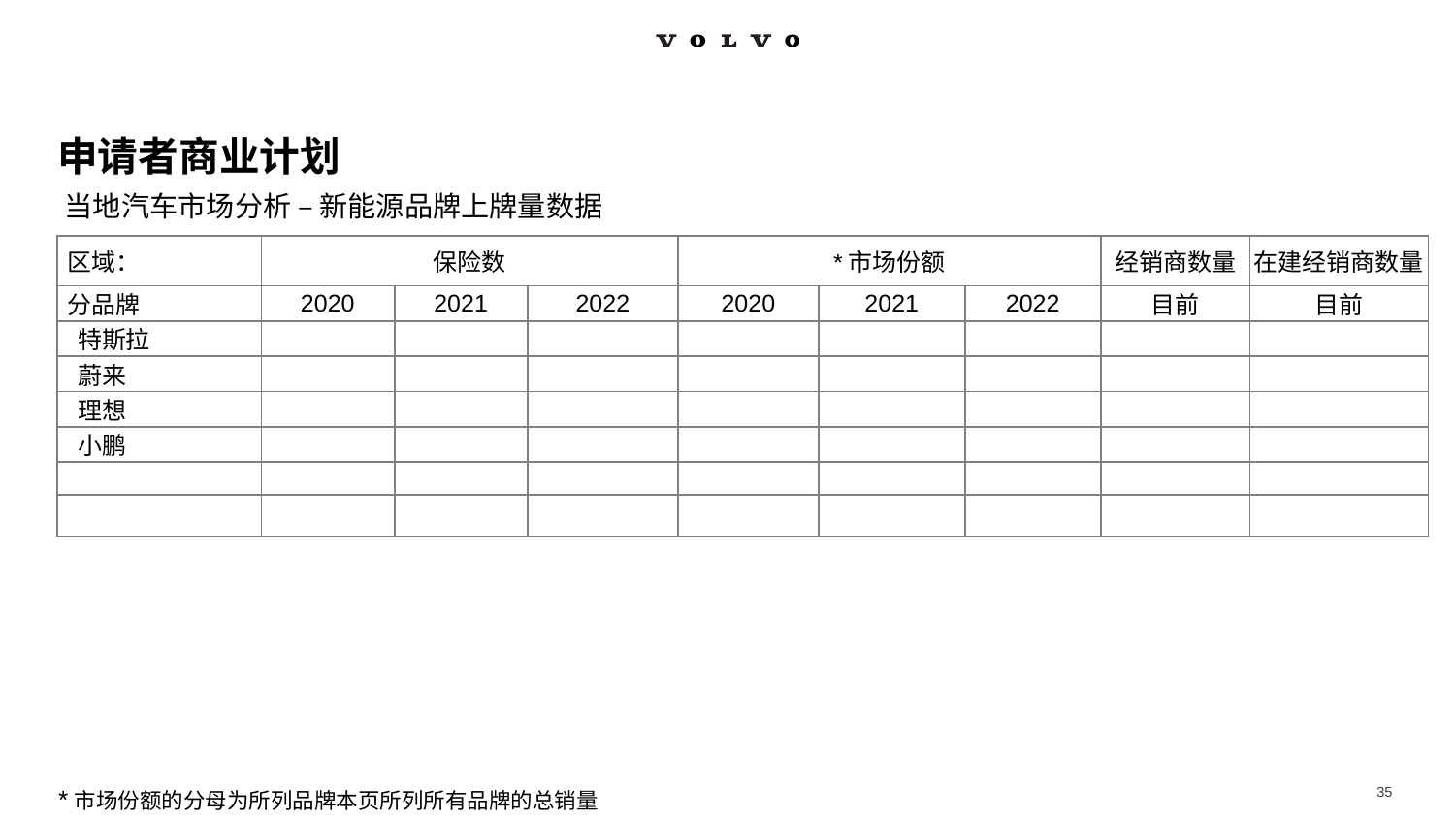

# 申请者商业计划
当地汽车市场分析 – 新能源品牌上牌量数据

| 区域： | 保险数 |  |  | \*市场份额 | \*市场份额 |  | 经销商数量 | 在建经销商数量 |
| --- | --- | --- | --- | --- | --- | --- | --- | --- |
| 分品牌 | 2020 | 2021 | 2022 | 2020 | 2021 | 2022 | 目前 | 目前 |
| 特斯拉 |  |  |  |  |  |  |  |  |
| 蔚来 |  |  |  |  |  |  |  |  |
| 理想 |  |  |  |  |  |  |  |  |
| 小鹏 |  |  |  |  |  |  |  |  |
|  |  |  |  |  |  |  |  |  |
|  |  |  |  |  |  |  |  |  |
*市场份额的分母为所列品牌本页所列所有品牌的总销量
35